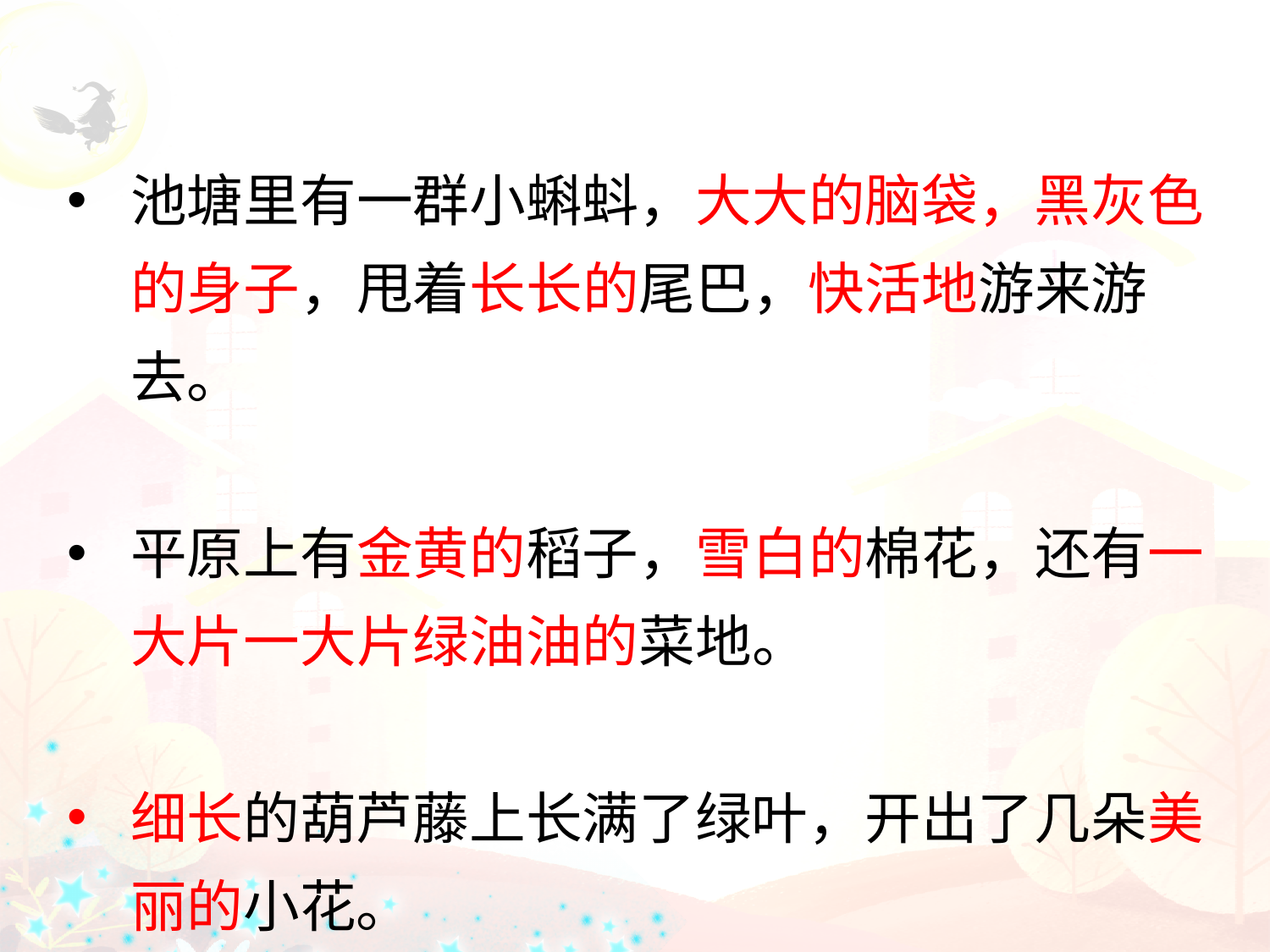

池塘里有一群小蝌蚪，大大的脑袋，黑灰色的身子，甩着长长的尾巴，快活地游来游去。

平原上有金黄的稻子，雪白的棉花，还有一大片一大片绿油油的菜地。

细长的葫芦藤上长满了绿叶，开出了几朵美丽的小花。